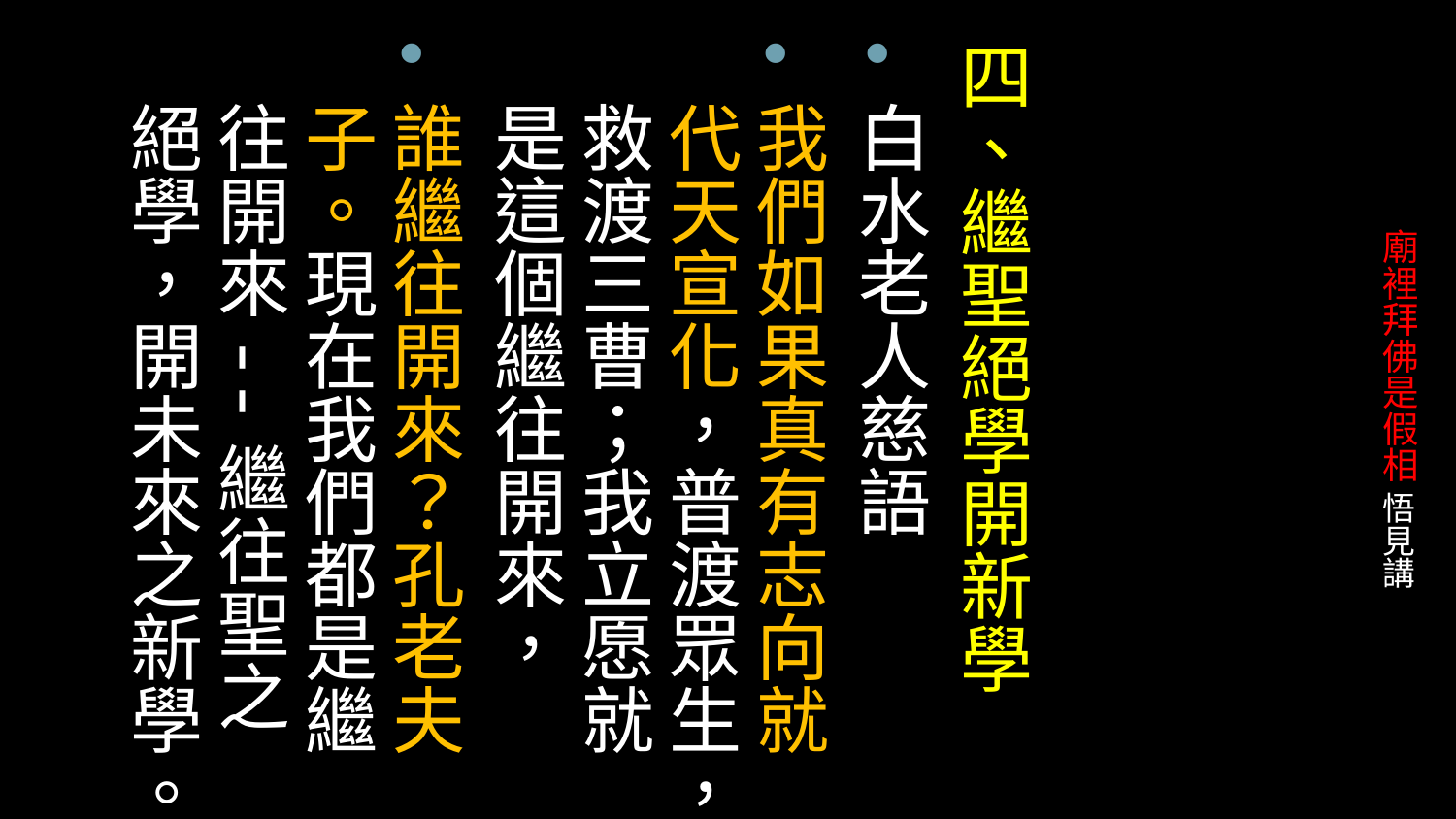

四、繼聖絕學開新學
白水老人慈語
我們如果真有志向就代天宣化，普渡眾生，救渡三曹；我立愿就是這個繼往開來，
誰繼往開來？孔老夫子。現在我們都是繼往開來--繼往聖之絕學，開未來之新學。

# 廟裡拜佛是假相 悟見講